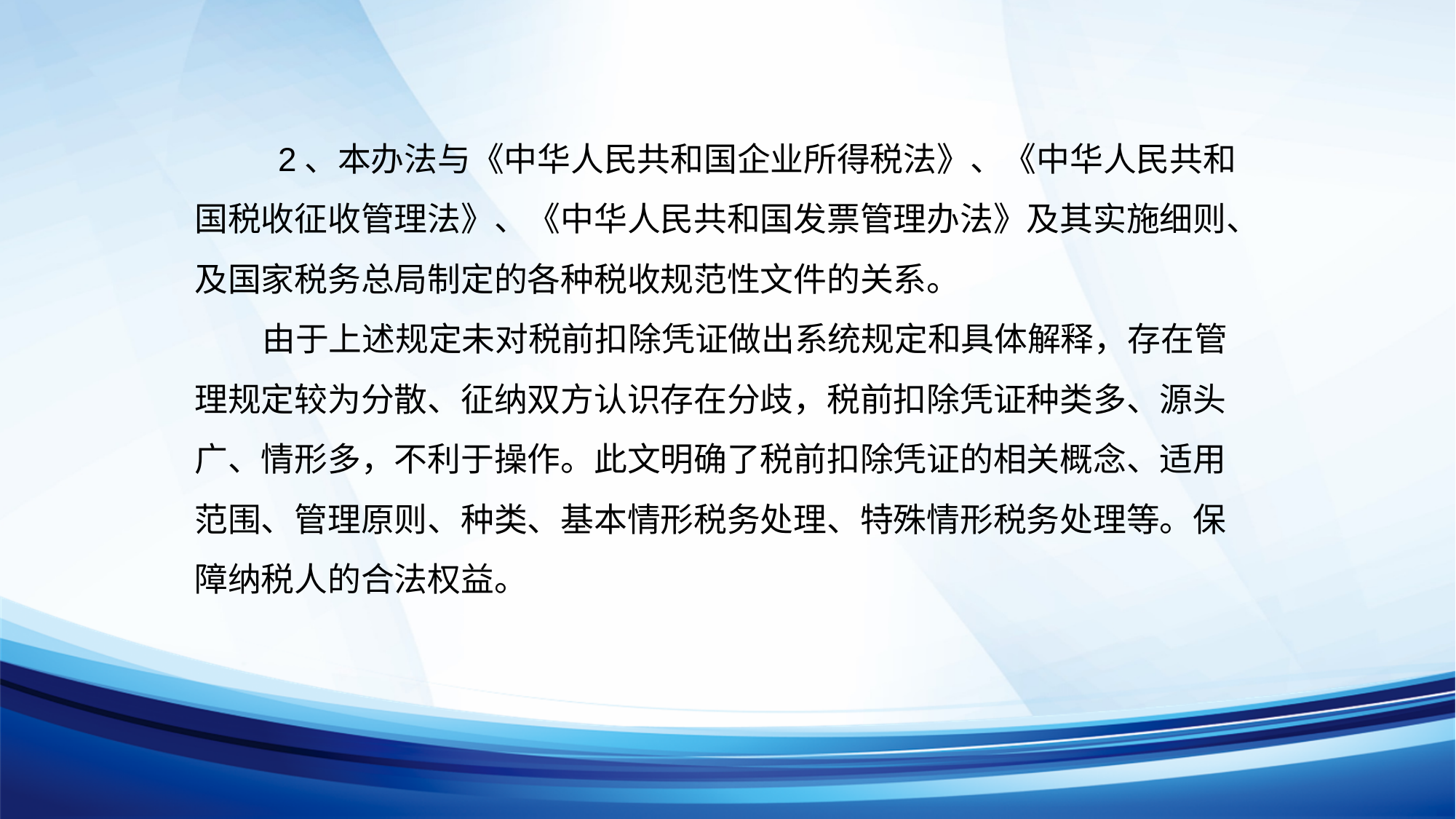

2、本办法与《中华人民共和国企业所得税法》、《中华人民共和国税收征收管理法》、《中华人民共和国发票管理办法》及其实施细则、及国家税务总局制定的各种税收规范性文件的关系。
        由于上述规定未对税前扣除凭证做出系统规定和具体解释，存在管理规定较为分散、征纳双方认识存在分歧，税前扣除凭证种类多、源头广、情形多，不利于操作。此文明确了税前扣除凭证的相关概念、适用范围、管理原则、种类、基本情形税务处理、特殊情形税务处理等。保障纳税人的合法权益。